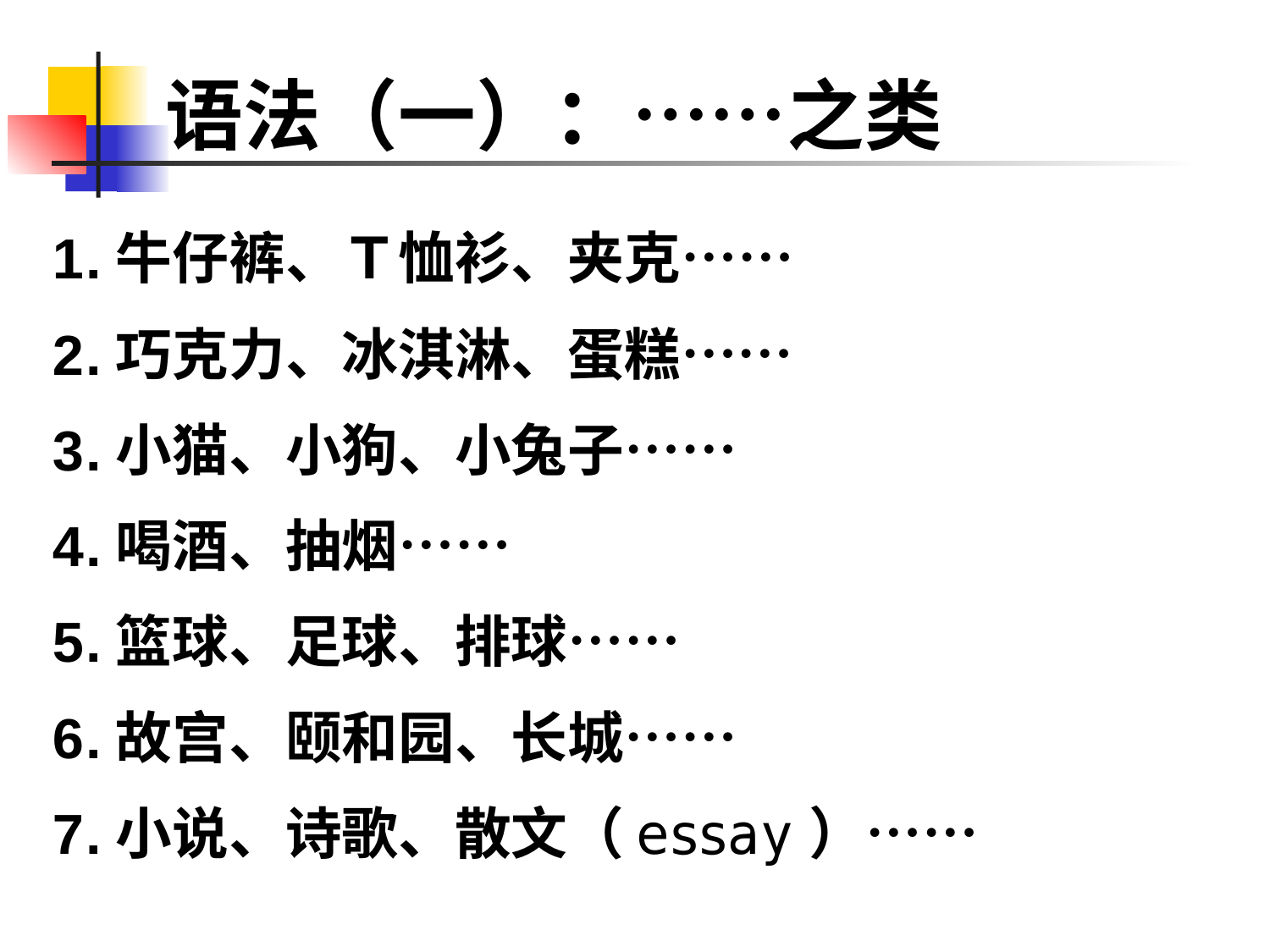

# 语法（一）：……之类
牛仔裤、Ｔ恤衫、夹克……
巧克力、冰淇淋、蛋糕……
小猫、小狗、小兔子……
喝酒、抽烟……
篮球、足球、排球……
故宫、颐和园、长城……
小说、诗歌、散文（essay）……